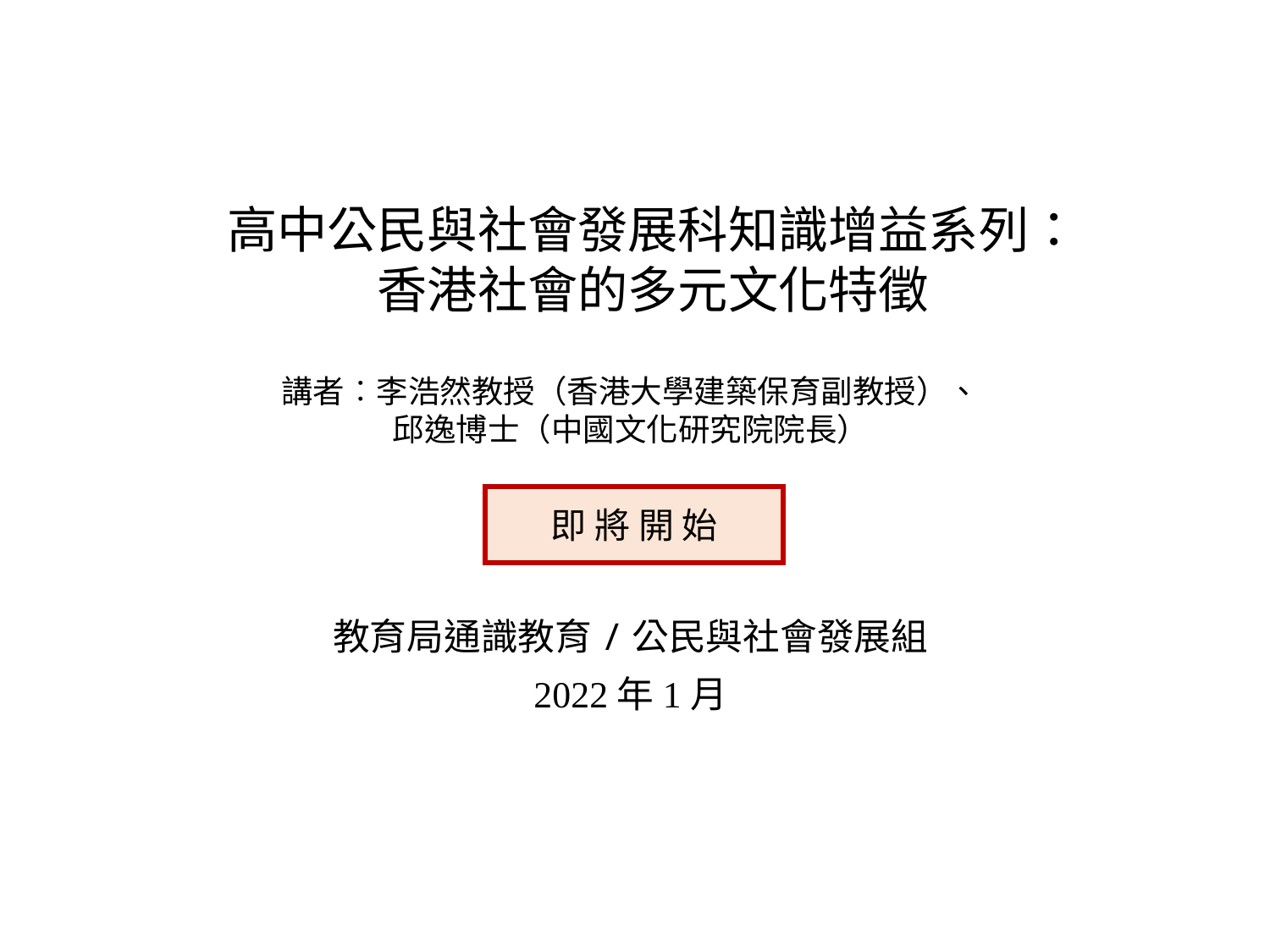

# 高中公民與社會發展科知識增益系列： 香港社會的多元文化特徵
講者︰李浩然教授（香港大學建築保育副教授）、邱逸博士（中國文化研究院院長）
即 將 開 始
教育局通識教育/公民與社會發展組
2022年1月